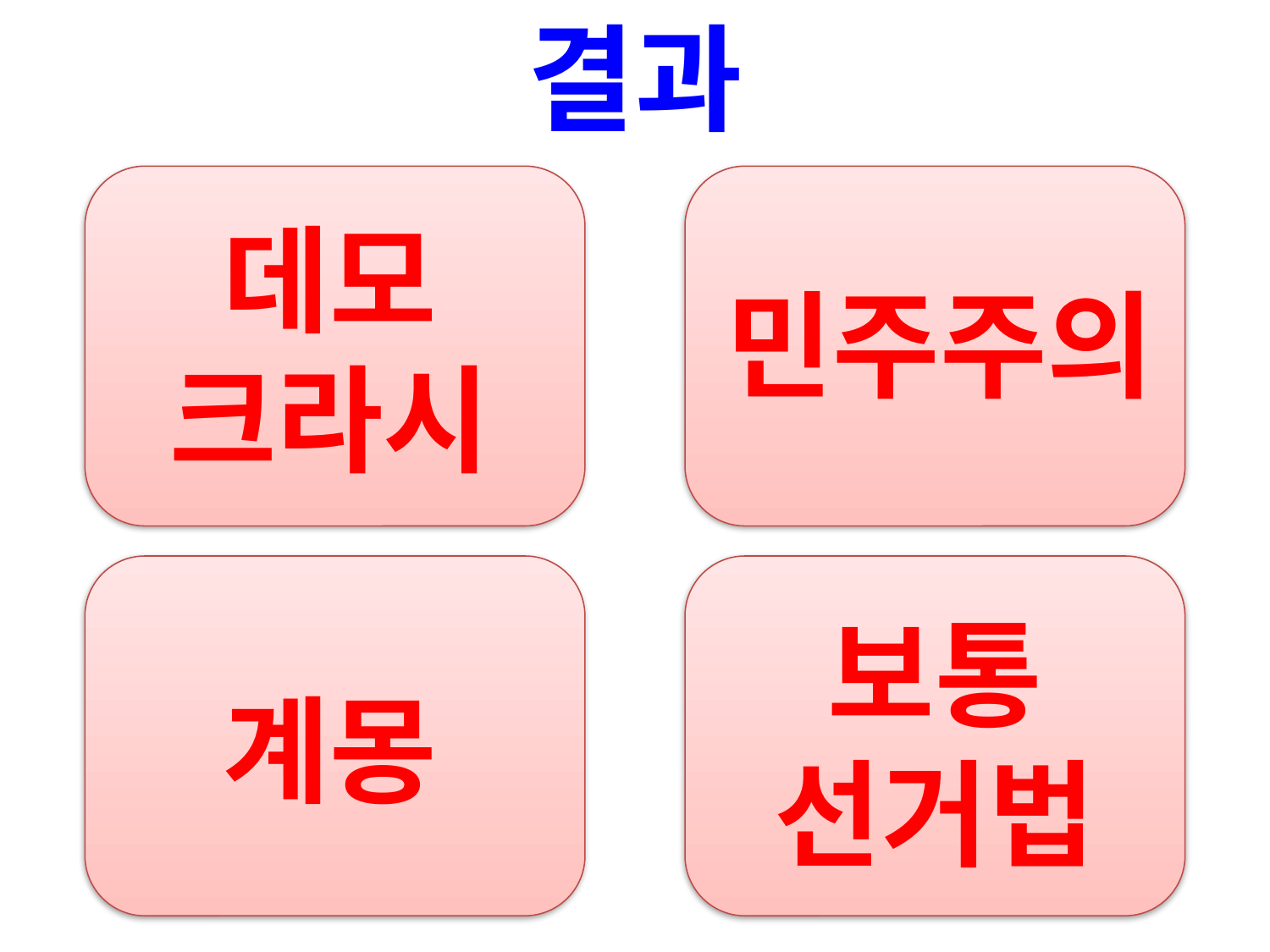

# 결과

데모
크라시

민주주의

계몽

보통
선거법